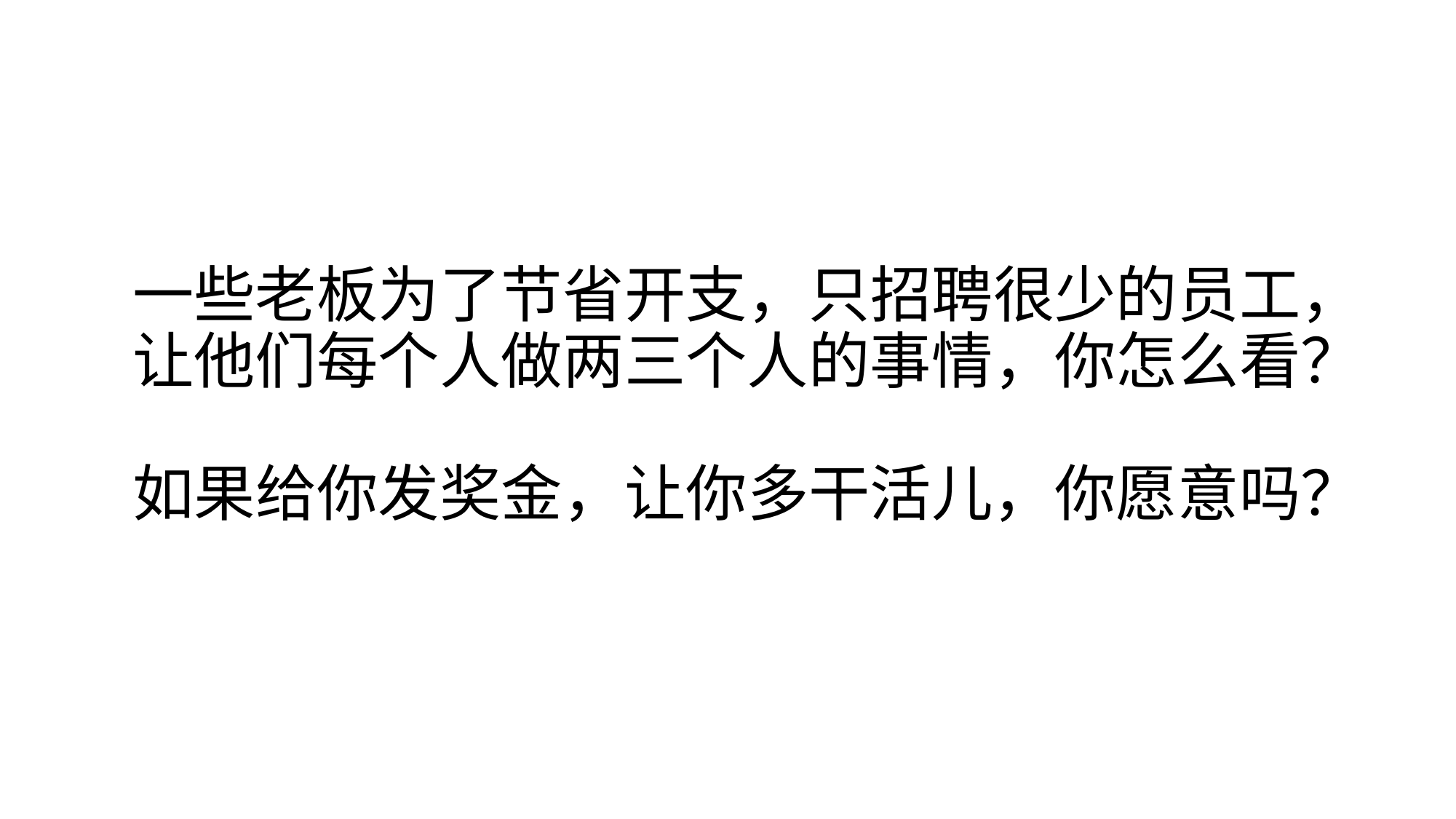

# 一些老板为了节省开支，只招聘很少的员工，让他们每个人做两三个人的事情，你怎么看？ 如果给你发奖金，让你多干活儿，你愿意吗？